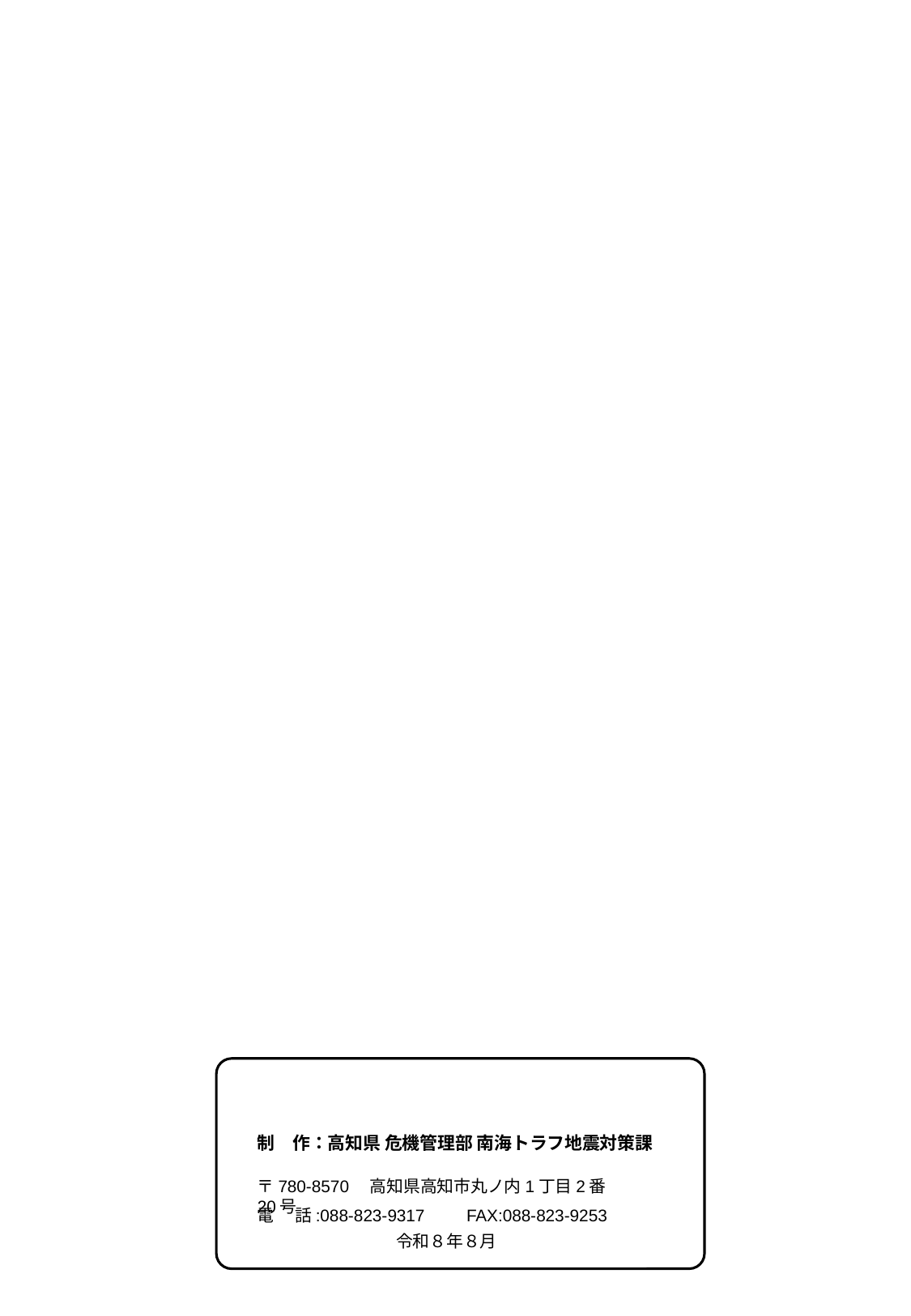

制　作：高知県 危機管理部 南海トラフ地震対策課
〒780-8570　高知県高知市丸ノ内1丁目2番20号
電　 話:088-823-9317　　FAX:088-823-9253
令和８年８月